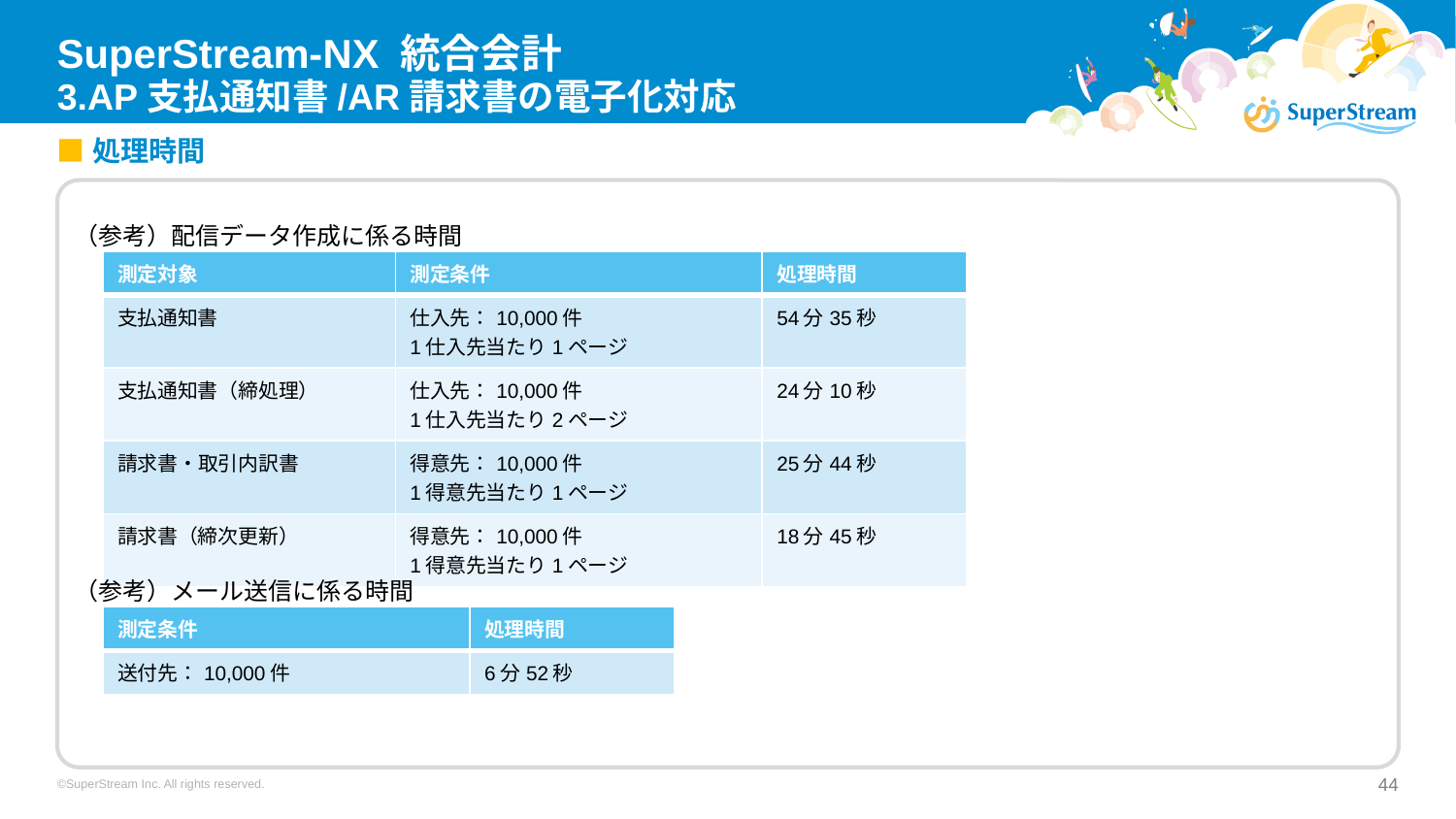

# SuperStream-NX 統合会計 3.AP支払通知書/AR請求書の電子化対応
■処理時間

「
（参考）配信データ作成に係る時間

| 測定対象 | 測定条件 | 処理時間 |
| --- | --- | --- |
| 支払通知書 | 仕入先：10,000件 1仕入先当たり1ページ | 54分35秒 |
| 支払通知書（締処理） | 仕入先：10,000件 1仕入先当たり2ページ | 24分10秒 |
| 請求書・取引内訳書 | 得意先：10,000件 1得意先当たり1ページ | 25分44秒 |
| 請求書（締次更新） | 得意先：10,000件 1得意先当たり1ページ | 18分45秒 |
（参考）メール送信に係る時間

| 測定条件 | 処理時間 |
| --- | --- |
| 送付先：10,000件 | 6分52秒 |
©SuperStream Inc. All rights reserved.
44